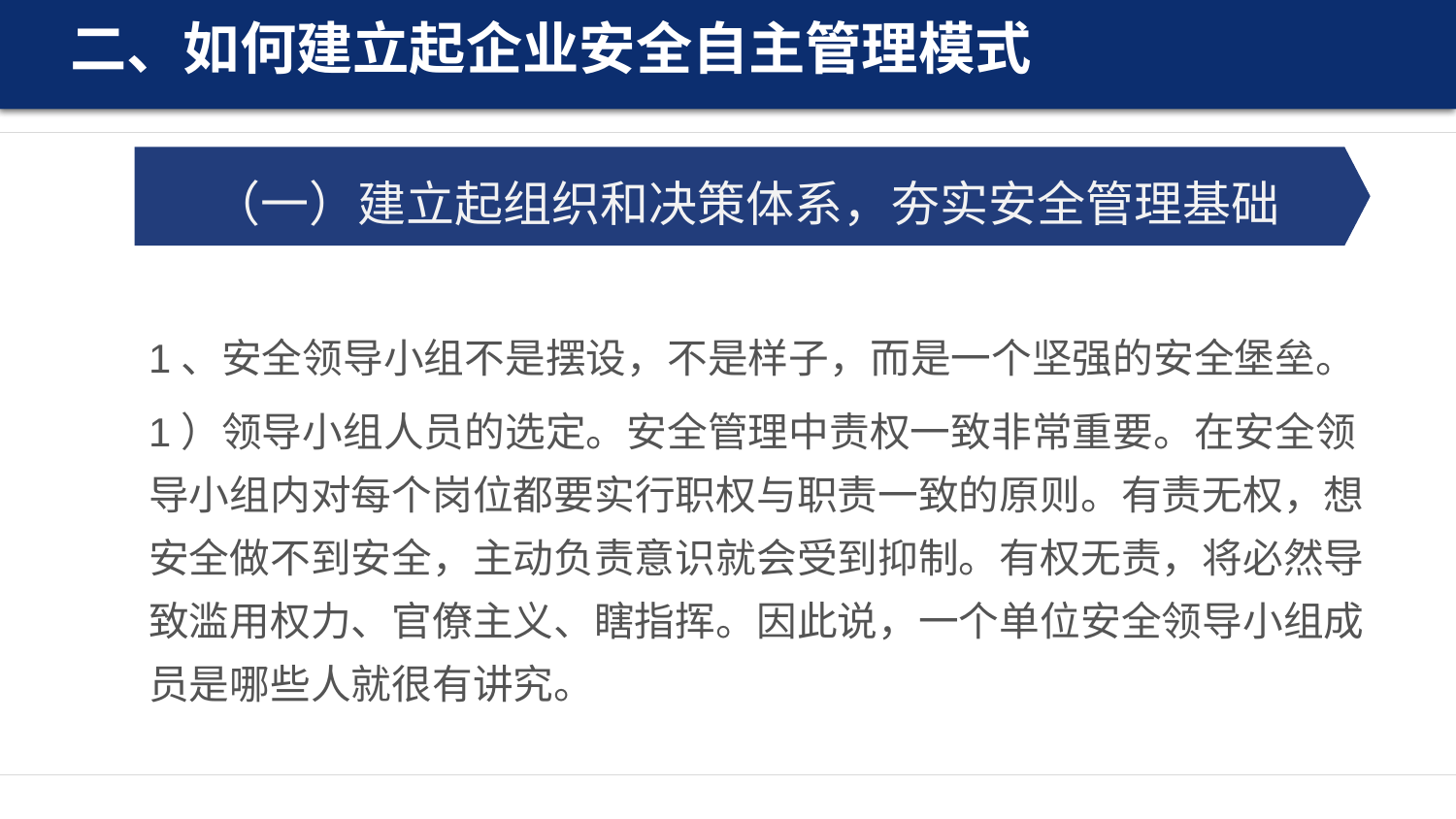

二、如何建立起企业安全自主管理模式
（一）建立起组织和决策体系，夯实安全管理基础
1、安全领导小组不是摆设，不是样子，而是一个坚强的安全堡垒。
1）领导小组人员的选定。安全管理中责权一致非常重要。在安全领导小组内对每个岗位都要实行职权与职责一致的原则。有责无权，想安全做不到安全，主动负责意识就会受到抑制。有权无责，将必然导致滥用权力、官僚主义、瞎指挥。因此说，一个单位安全领导小组成员是哪些人就很有讲究。